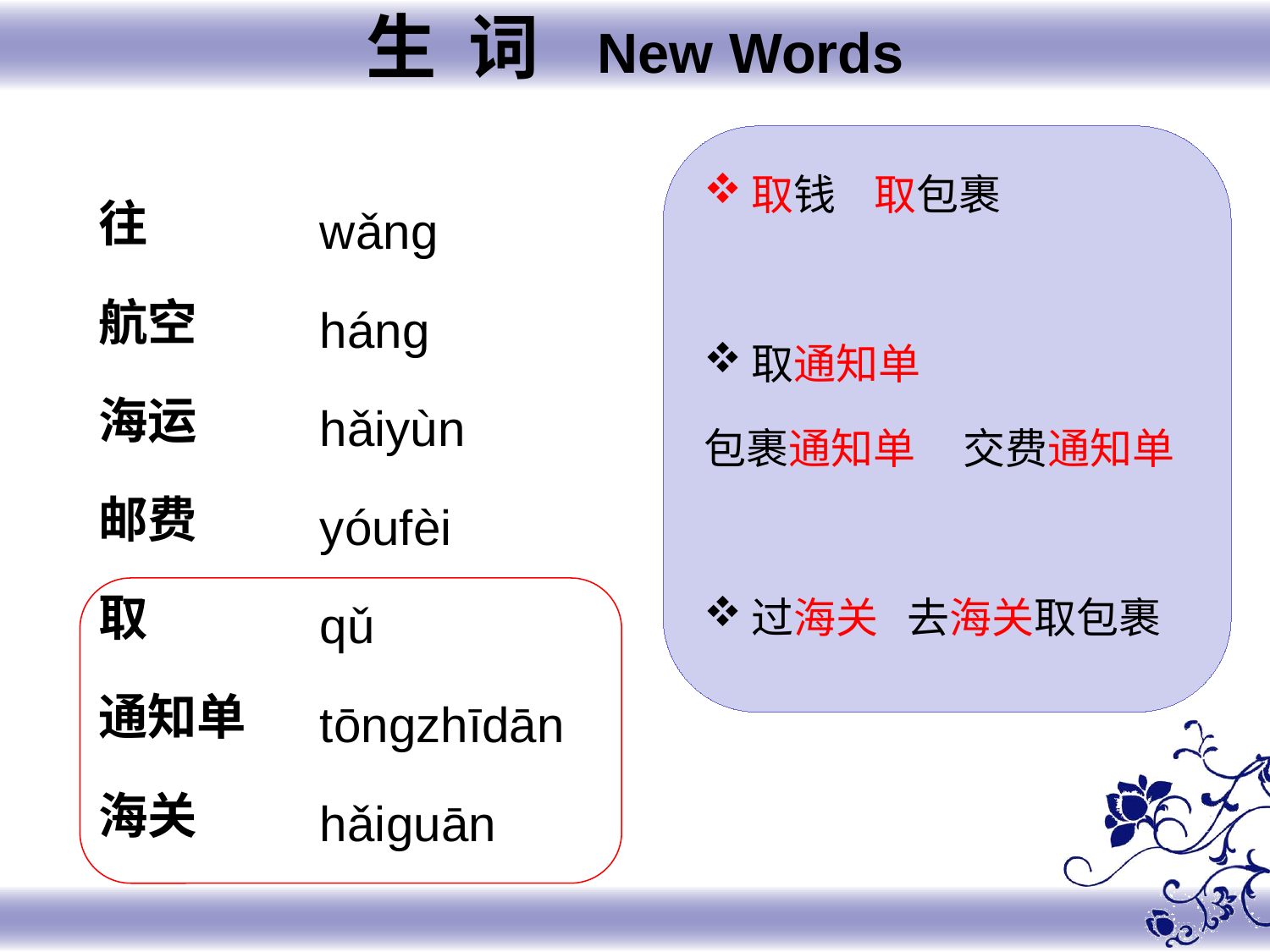

生  词   New Words

取钱    取包裹

取通知单
包裹通知单     交费通知单

过海关   去海关取包裹

往
航空
海运
邮费
取
通知单
海关
wǎnɡ
hánɡ
hǎiyùn
yóufèi
qǔ
tōnɡzhīdān
hǎiɡuān